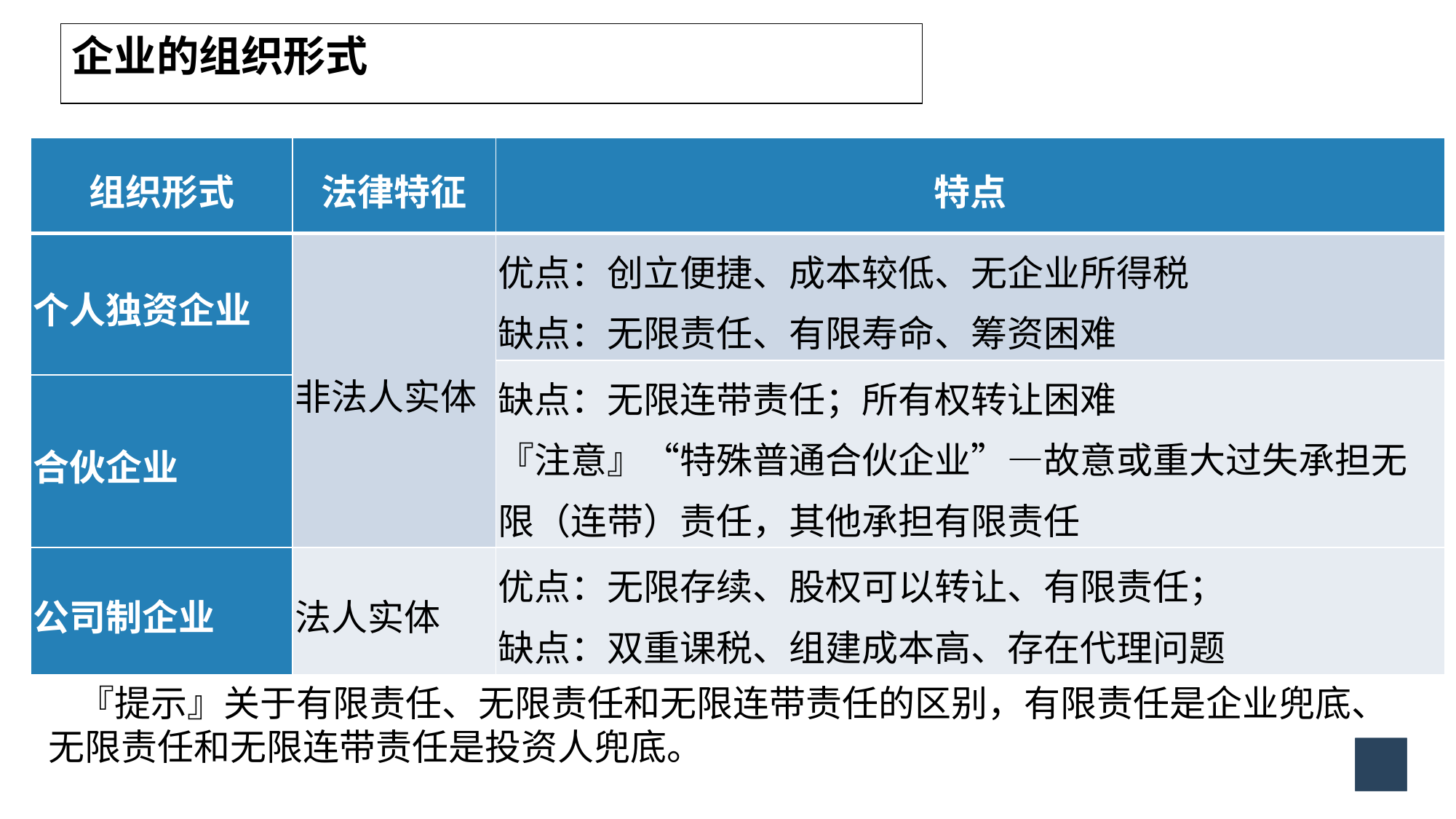

企业的组织形式

| 组织形式 | 法律特征 | 特点 |
| --- | --- | --- |
| 个人独资企业 | 非法人实体 | 优点：创立便捷、成本较低、无企业所得税 缺点：无限责任、有限寿命、筹资困难 |
|  |  | 缺点：无限连带责任；所有权转让困难 『注意』“特殊普通合伙企业”—故意或重大过失承担无限（连带）责任，其他承担有限责任 |
| 合伙企业 |  |  |
| 公司制企业 | 法人实体 | 优点：无限存续、股权可以转让、有限责任； 缺点：双重课税、组建成本高、存在代理问题 |
　　『提示』关于有限责任、无限责任和无限连带责任的区别，有限责任是企业兜底、
无限责任和无限连带责任是投资人兜底。
39